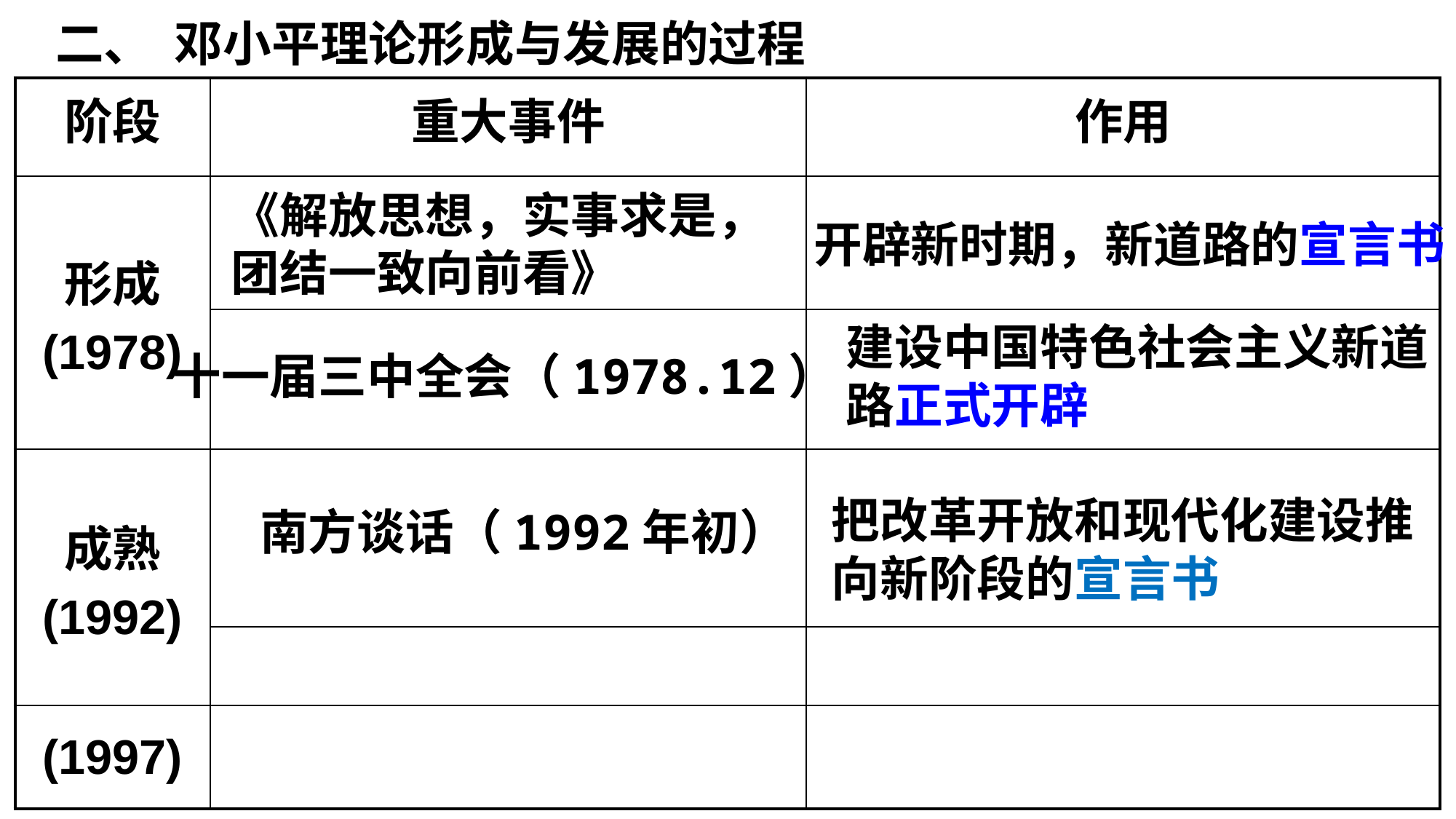

二、  邓小平理论形成与发展的过程
| 阶段 | 重大事件 | 作用 |
| --- | --- | --- |
| 形成 (1978) |  |  |
|  |  |  |
| 成熟 (1992) |  |  |
|  |  |  |
| (1997) |  |  |
《解放思想，实事求是，团结一致向前看》
开辟新时期，新道路的宣言书
建设中国特色社会主义新道路正式开辟
十一届三中全会（1978.12）
把改革开放和现代化建设推向新阶段的宣言书
南方谈话（1992年初）